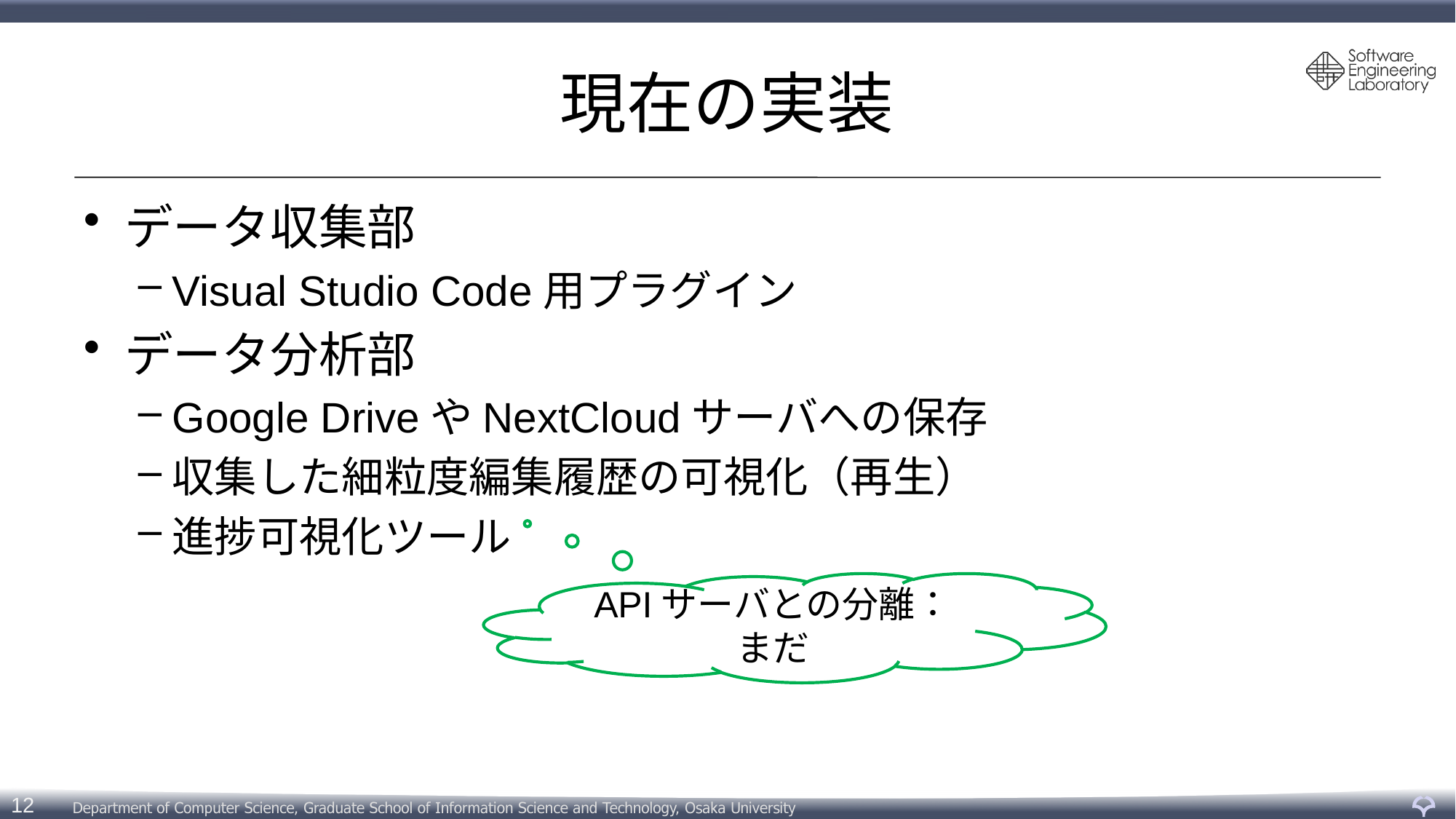

# 現在の実装
データ収集部
Visual Studio Code用プラグイン
データ分析部
Google DriveやNextCloudサーバへの保存
収集した細粒度編集履歴の可視化（再生）
進捗可視化ツール
APIサーバとの分離：まだ
12